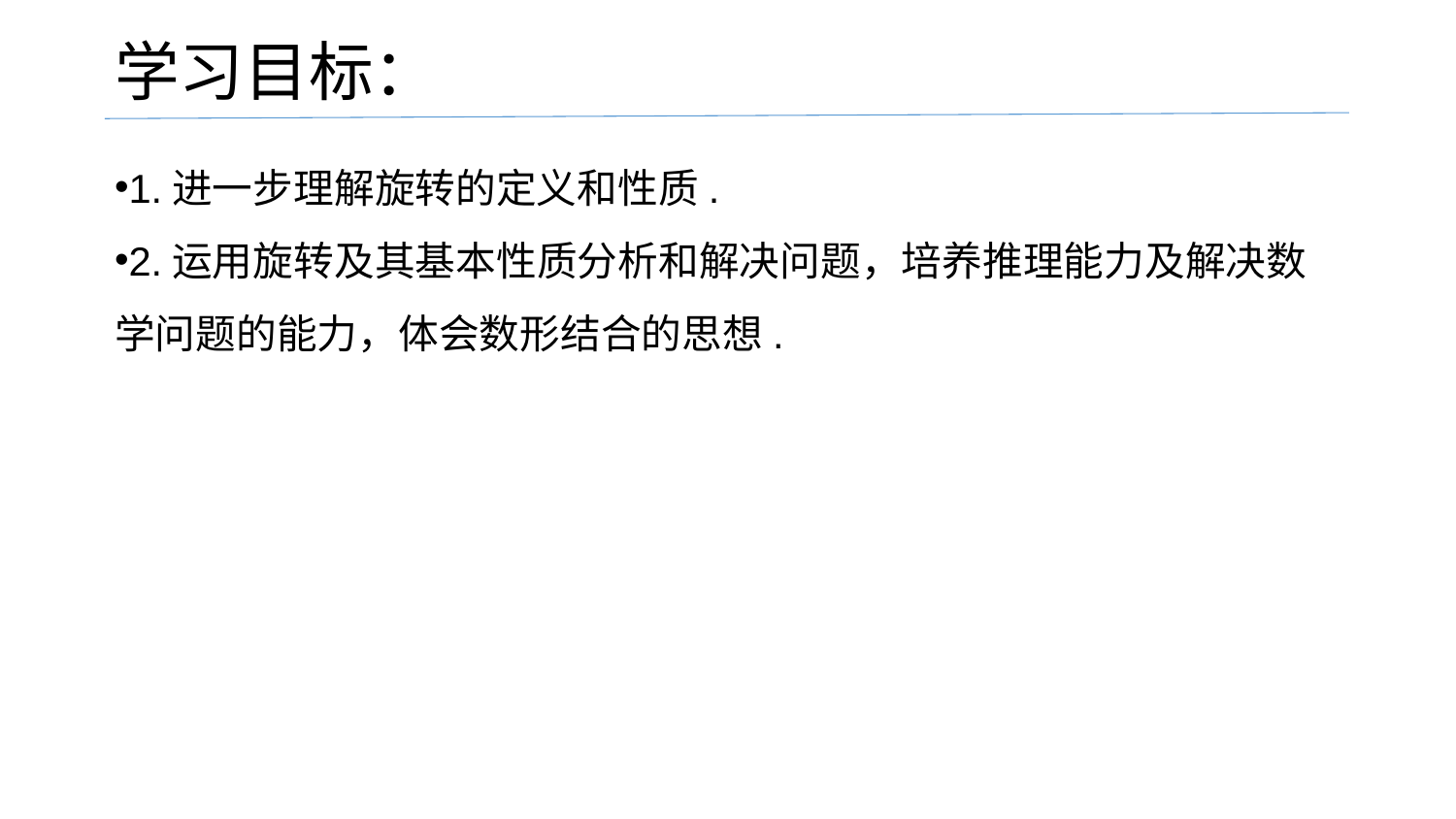

# 学习目标：
1.进一步理解旋转的定义和性质.
2.运用旋转及其基本性质分析和解决问题，培养推理能力及解决数学问题的能力，体会数形结合的思想.